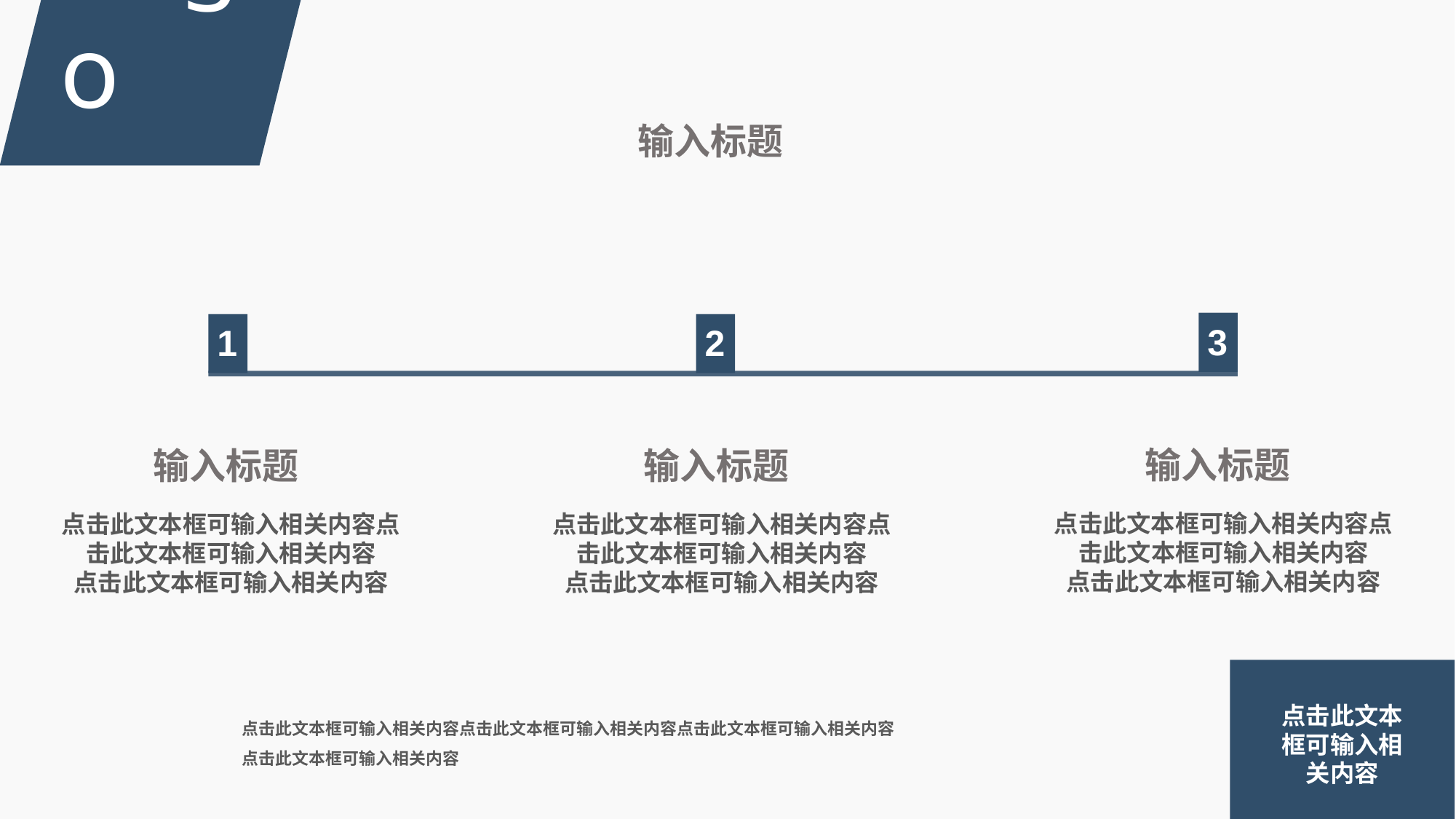

Logo

输入标题

3

1

2

输入标题
输入标题
输入标题
点击此文本框可输入相关内容点击此文本框可输入相关内容
点击此文本框可输入相关内容

点击此文本框可输入相关内容点击此文本框可输入相关内容
点击此文本框可输入相关内容

点击此文本框可输入相关内容点击此文本框可输入相关内容
点击此文本框可输入相关内容

点击此文本框可输入相关内容点击此文本框可输入相关内容点击此文本框可输入相关内容
点击此文本框可输入相关内容

点击此文本框可输入相关内容